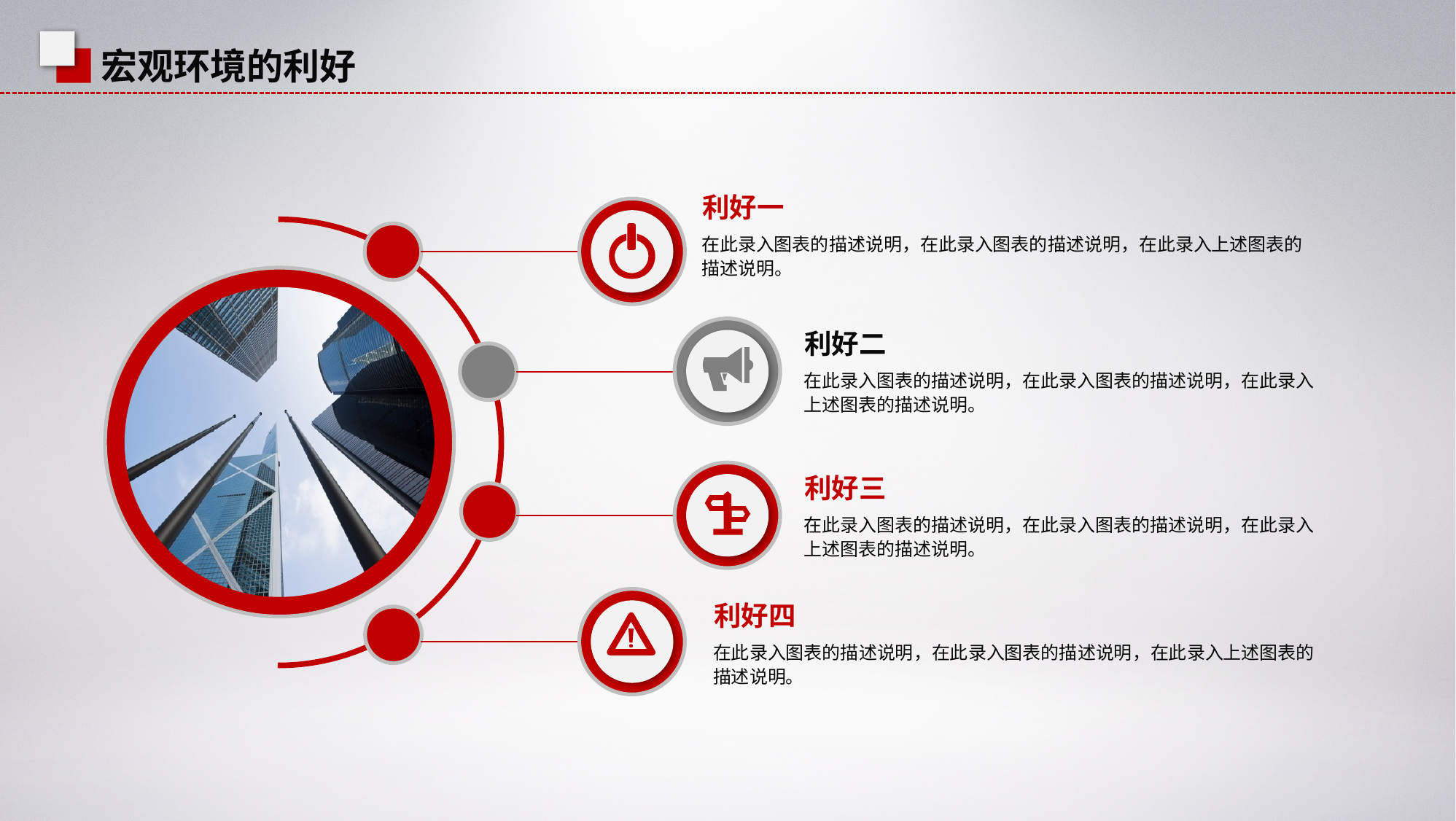

宏观环境的利好
利好一

在此录入图表的描述说明，在此录入图表的描述说明，在此录入上述图表的描述说明。

利好二

在此录入图表的描述说明，在此录入图表的描述说明，在此录入上述图表的描述说明。

利好三

在此录入图表的描述说明，在此录入图表的描述说明，在此录入上述图表的描述说明。

利好四

在此录入图表的描述说明，在此录入图表的描述说明，在此录入上述图表的描述说明。